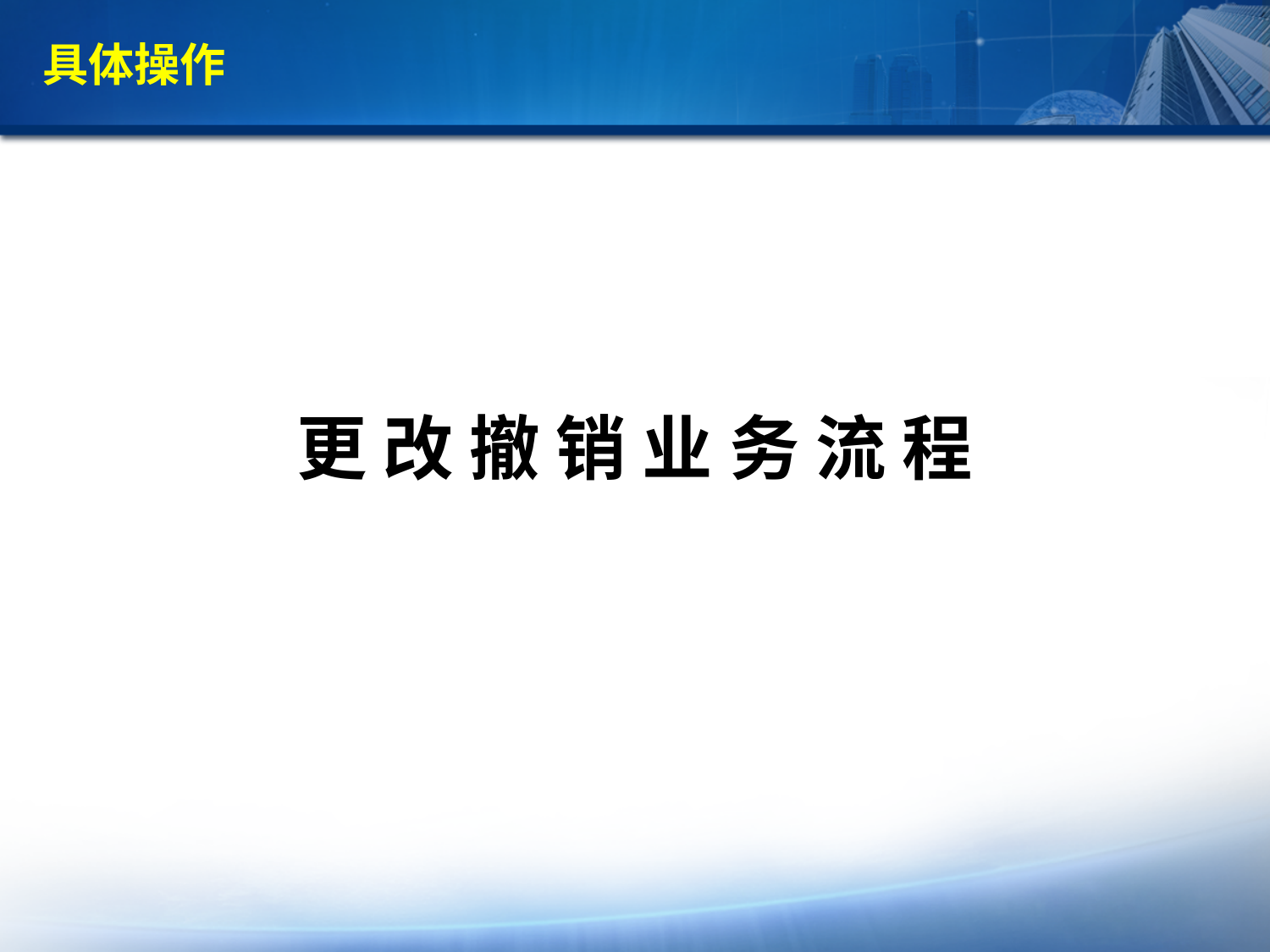

具体操作
更 改 撤 销 业 务 流 程